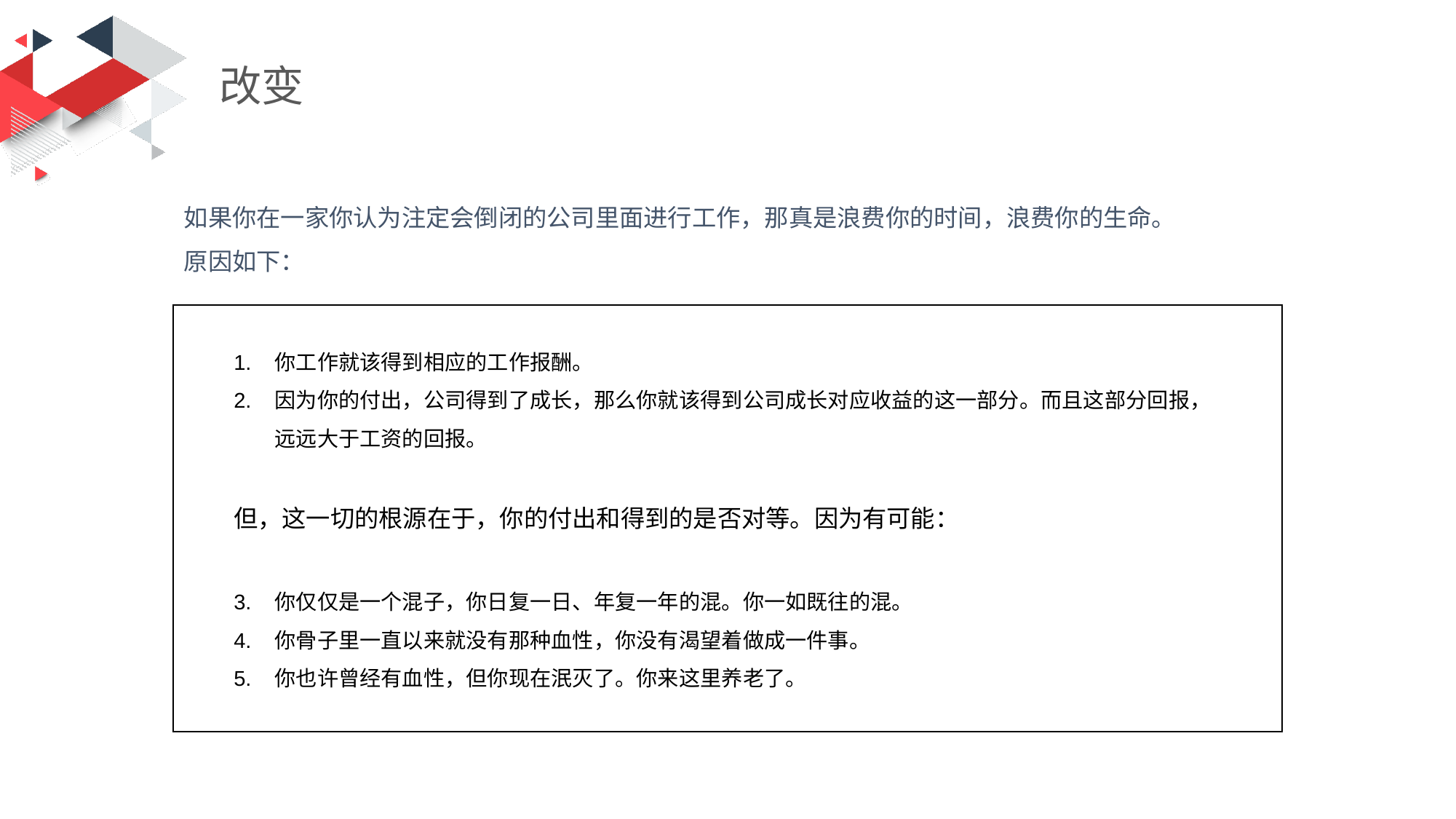

改变
如果你在一家你认为注定会倒闭的公司里面进行工作，那真是浪费你的时间，浪费你的生命。
原因如下：

你工作就该得到相应的工作报酬。
因为你的付出，公司得到了成长，那么你就该得到公司成长对应收益的这一部分。而且这部分回报，远远大于工资的回报。

但，这一切的根源在于，你的付出和得到的是否对等。因为有可能：

你仅仅是一个混子，你日复一日、年复一年的混。你一如既往的混。
你骨子里一直以来就没有那种血性，你没有渴望着做成一件事。
你也许曾经有血性，但你现在泯灭了。你来这里养老了。